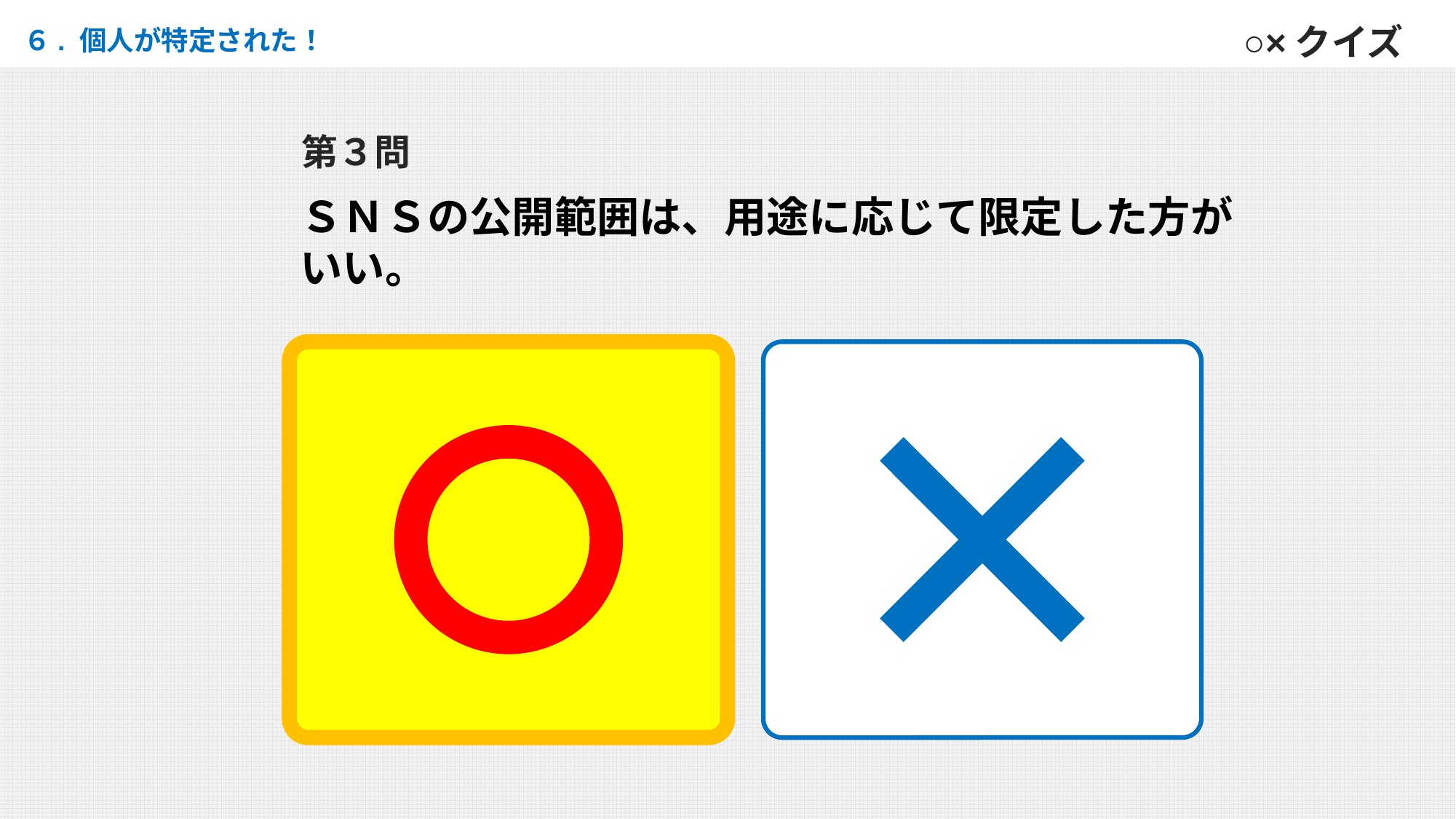

○×クイズ
６. 個人が特定された！
第３問
ＳＮＳの公開範囲は、用途に応じて限定した方がいい。